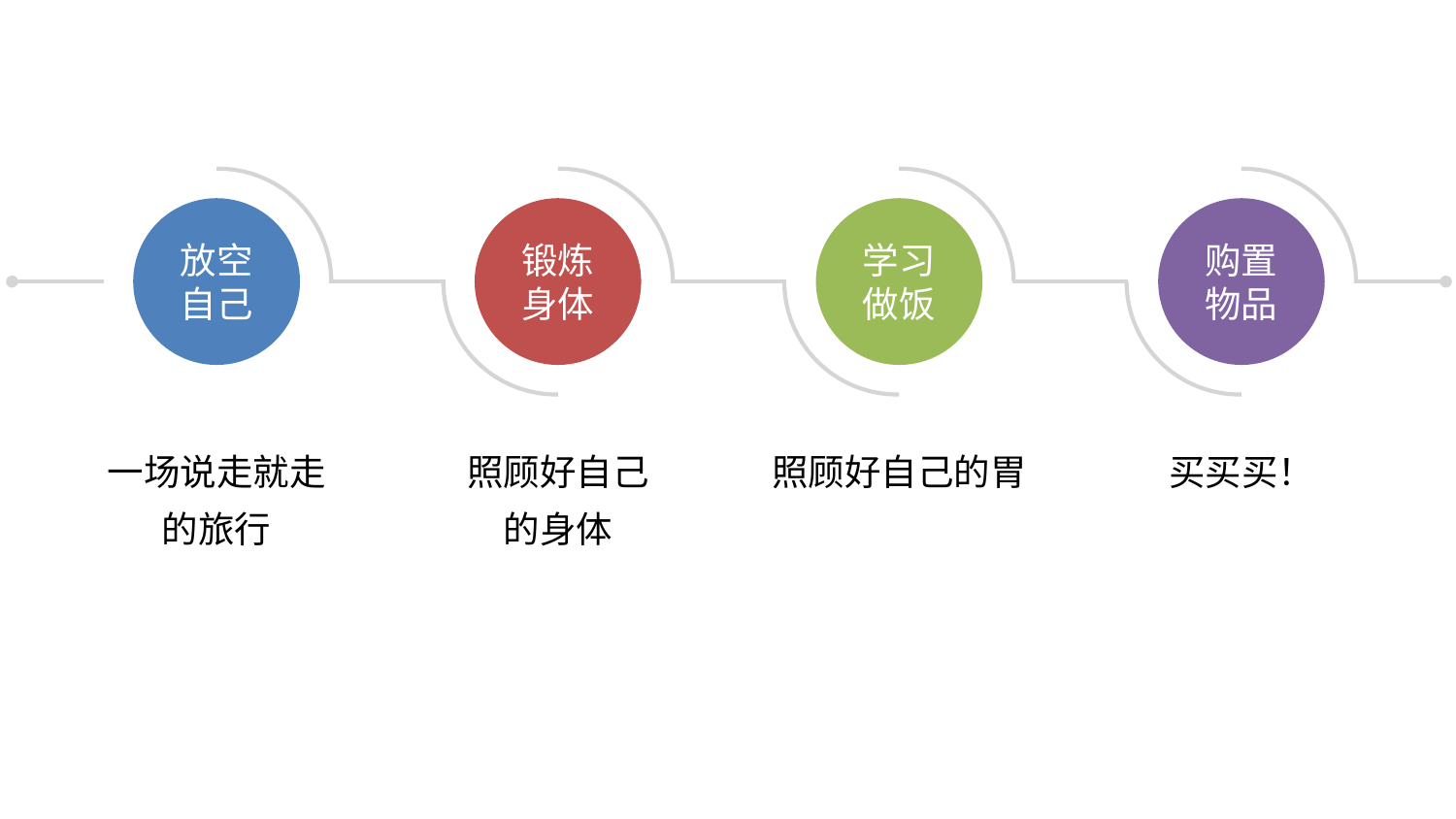

放空
自己
锻炼
身体
学习
做饭
购置
物品

一场说走就走
的旅行
照顾好自己
的身体
照顾好自己的胃
买买买！